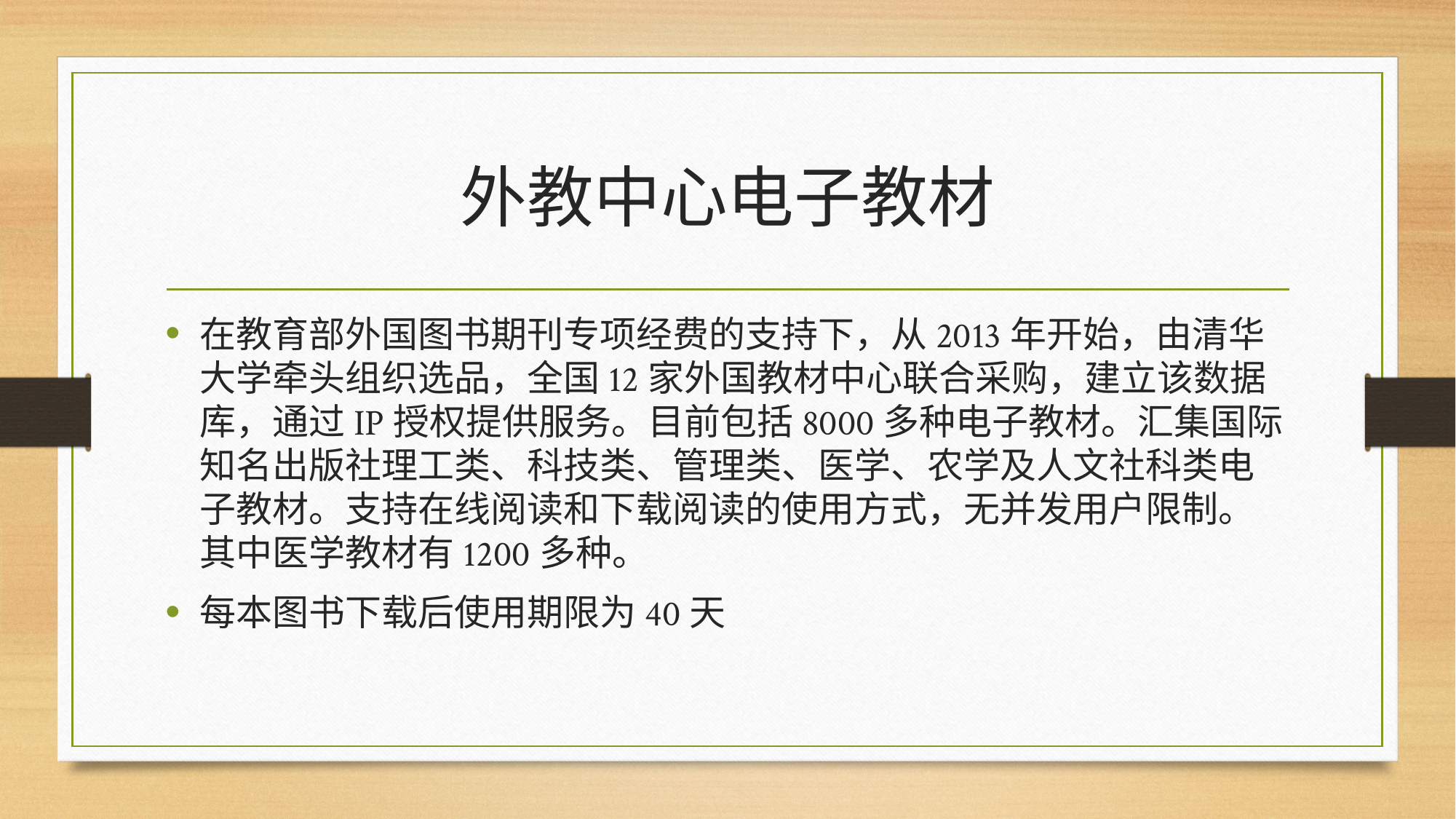

# 外教中心电子教材
在教育部外国图书期刊专项经费的支持下，从2013年开始，由清华大学牵头组织选品，全国12家外国教材中心联合采购，建立该数据库，通过IP授权提供服务。目前包括8000多种电子教材。汇集国际知名出版社理工类、科技类、管理类、医学、农学及人文社科类电子教材。支持在线阅读和下载阅读的使用方式，无并发用户限制。其中医学教材有1200多种。
每本图书下载后使用期限为40天